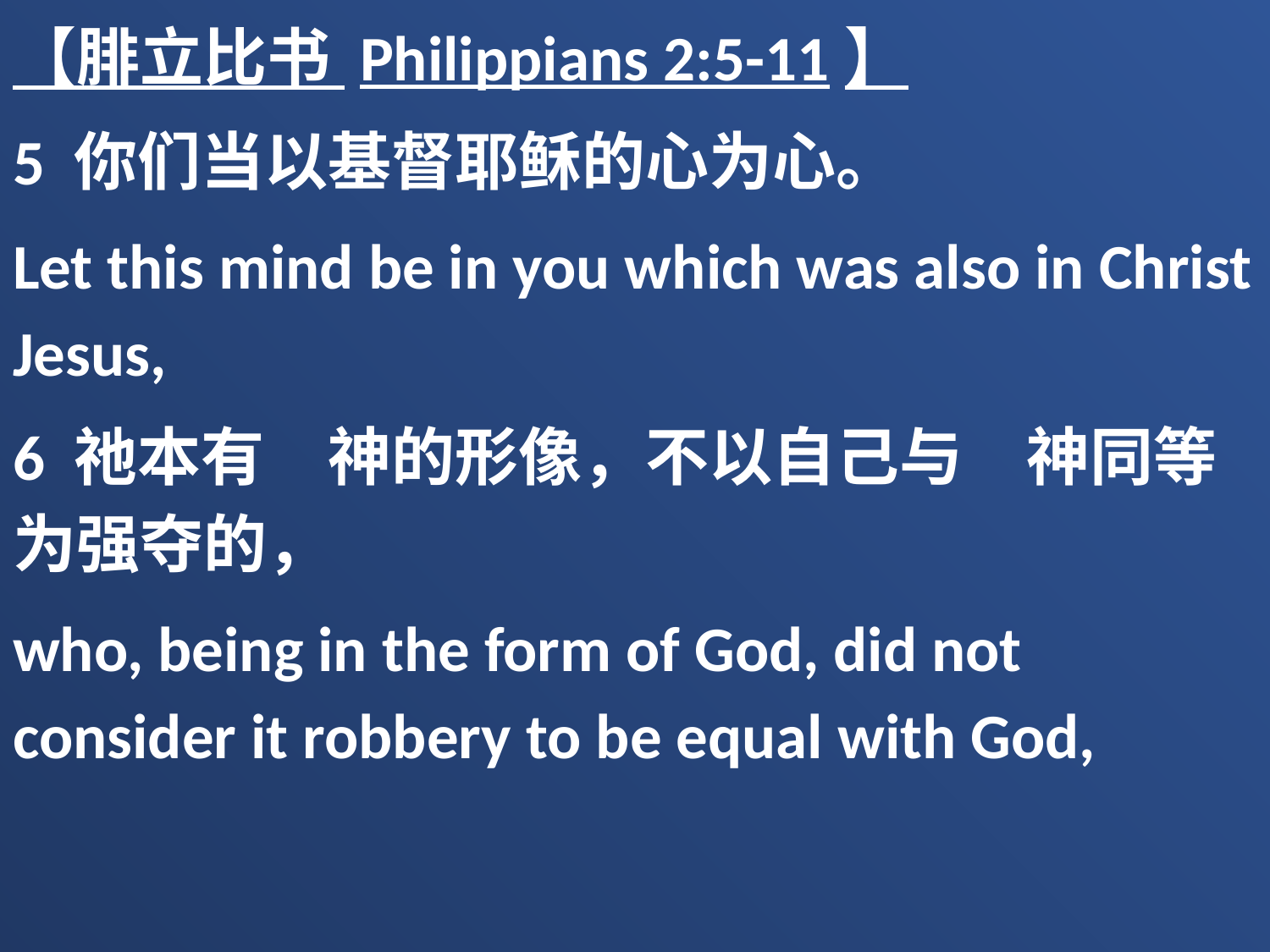

【腓立比书 Philippians 2:5-11】
5 你们当以基督耶稣的心为心。
Let this mind be in you which was also in Christ Jesus,
6 祂本有　神的形像，不以自己与　神同等为强夺的，
who, being in the form of God, did not consider it robbery to be equal with God,